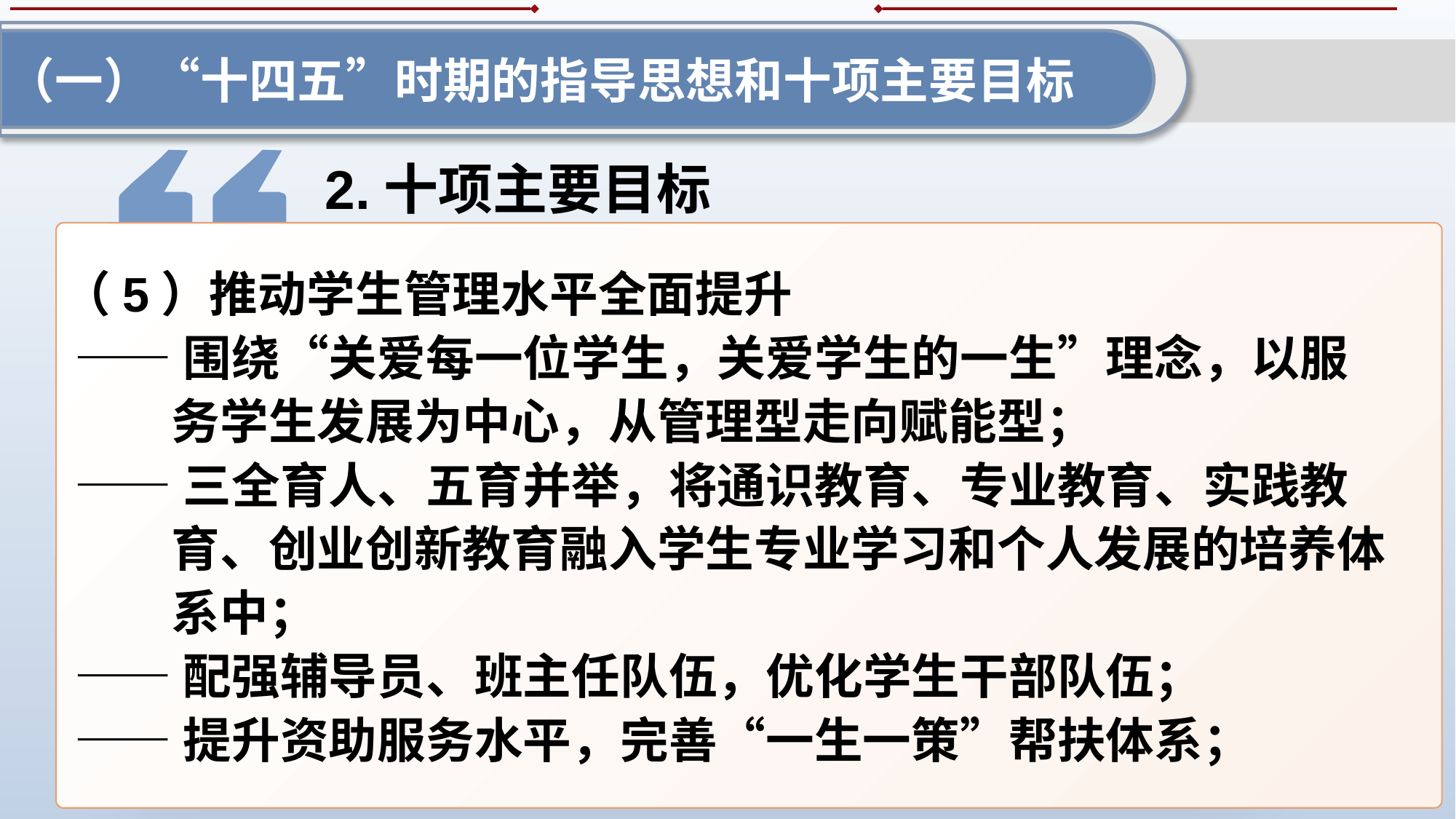

（一）“十四五”时期的指导思想和十项主要目标
2.十项主要目标

（5）推动学生管理水平全面提升
——围绕“关爱每一位学生，关爱学生的一生”理念，以服务学生发展为中心，从管理型走向赋能型；
——三全育人、五育并举，将通识教育、专业教育、实践教育、创业创新教育融入学生专业学习和个人发展的培养体系中；
——配强辅导员、班主任队伍，优化学生干部队伍；
——提升资助服务水平，完善“一生一策”帮扶体系；